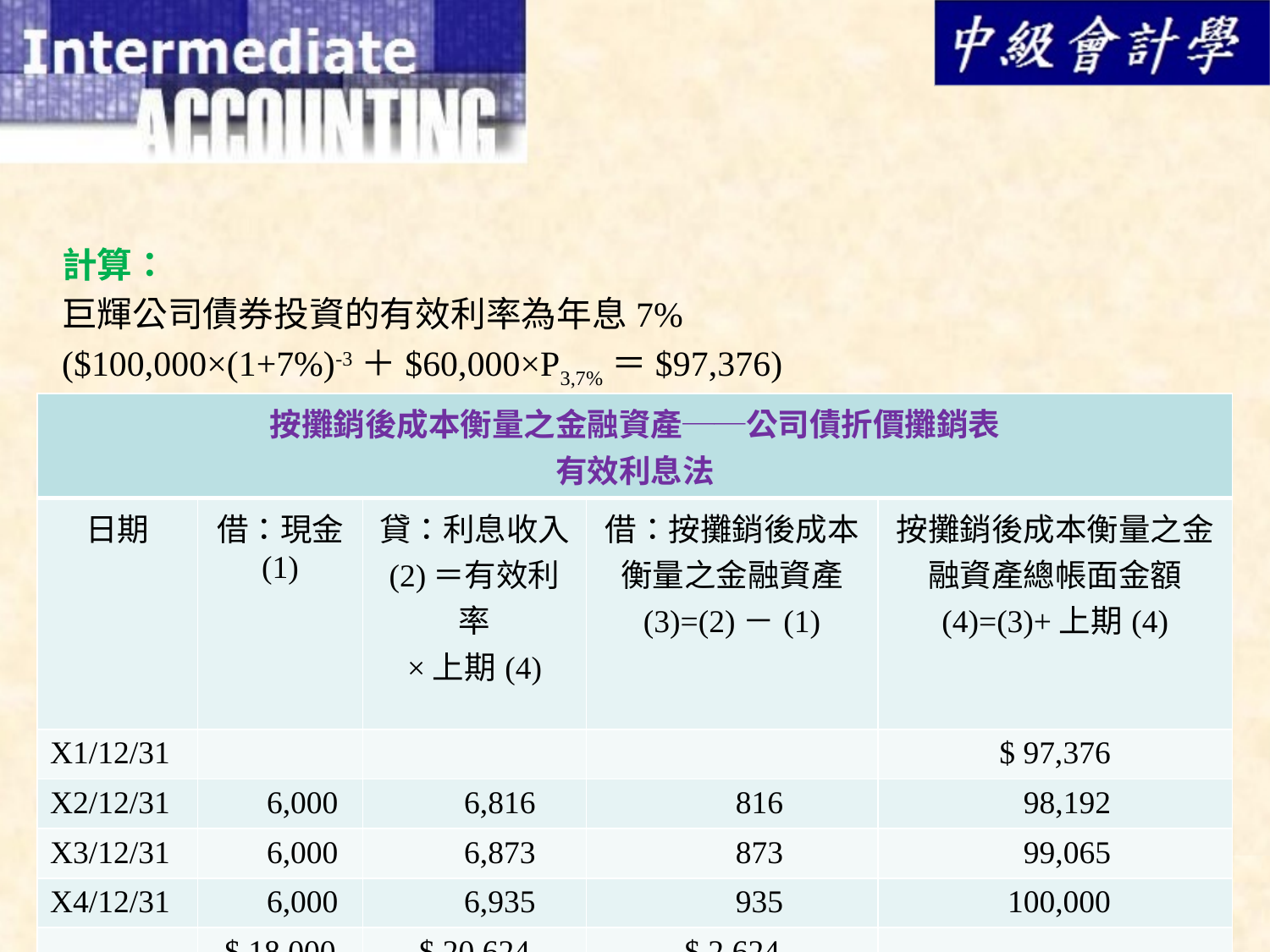

計算：
巨輝公司債券投資的有效利率為年息7%
($100,000×(1+7%)-3＋$60,000×P3,7%＝$97,376)
| 按攤銷後成本衡量之金融資產──公司債折價攤銷表 有效利息法 |  |  |  |  |
| --- | --- | --- | --- | --- |
| 日期 | 借：現金 (1) | 貸：利息收入 (2)＝有效利率 ×上期(4) | 借：按攤銷後成本衡量之金融資產 (3)=(2)－(1) | 按攤銷後成本衡量之金融資產總帳面金額 (4)=(3)+上期(4) |
| X1/12/31 |  |  |  | $ 97,376 |
| X2/12/31 | 6,000 | 6,816 | 816 | 98,192 |
| X3/12/31 | 6,000 | 6,873 | 873 | 99,065 |
| X4/12/31 | 6,000 | 6,935 | 935 | 100,000 |
|  | $ 18,000 | $ 20,624 | $ 2,624 |  |